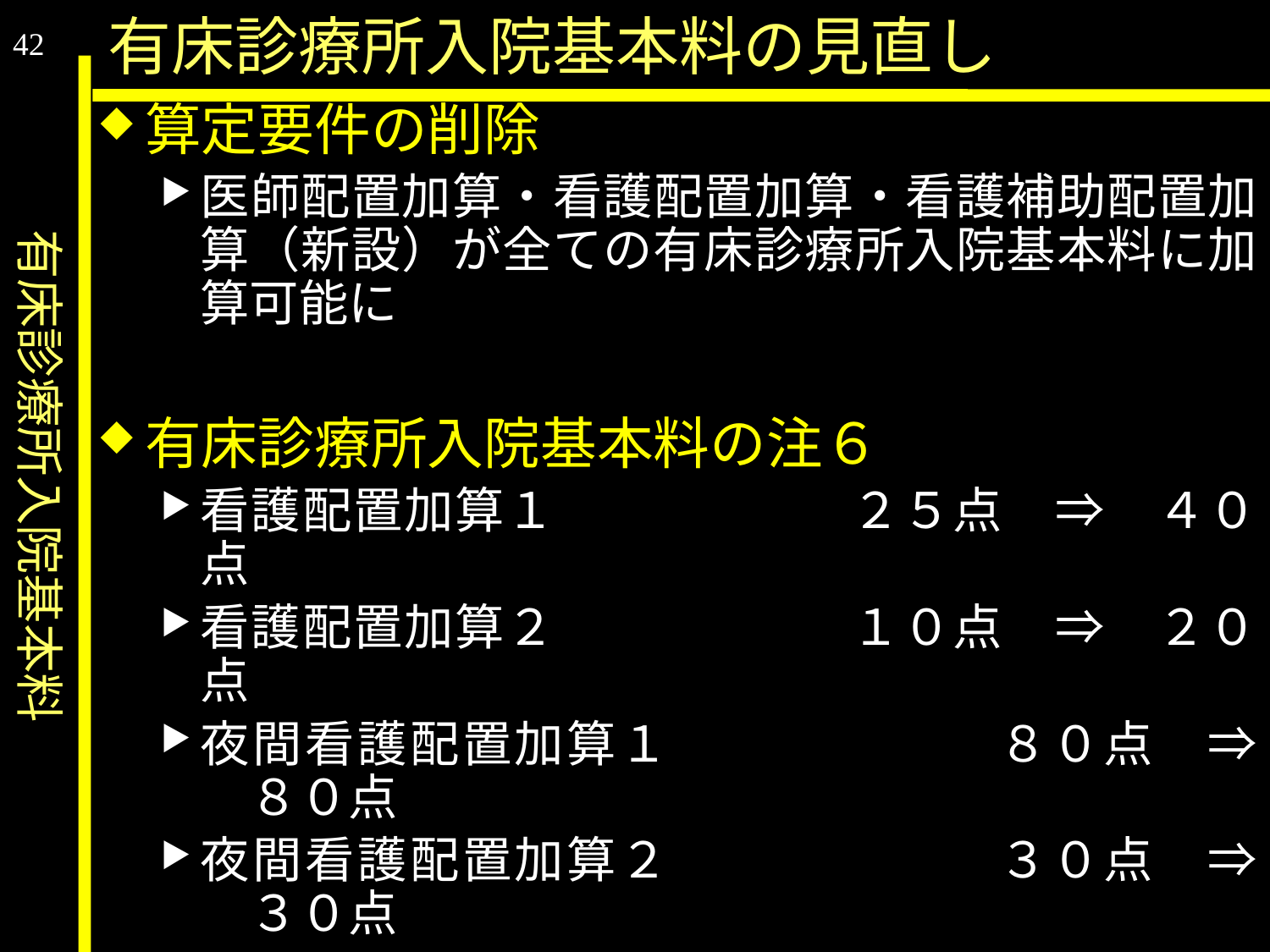

有床診療所入院基本料
有床診療所入院基本料の見直し
42

算定要件の削除
医師配置加算・看護配置加算・看護補助配置加算（新設）が全ての有床診療所入院基本料に加算可能に

有床診療所入院基本料の注６
看護配置加算１			２５点　⇒　４０点
看護配置加算２			１０点　⇒　２０点
夜間看護配置加算１			８０点　⇒　８０点
夜間看護配置加算２			３０点　⇒　３０点
看護補助配置加算１　　　　			⇒ １０点(新設)
当該診療所（療養病床を除く）における看護補助者の数が２以上
看護補助配置加算２　　　　		⇒　　５点(新設)
当該診療所（療養病床を除く）における看護補助者の数が１